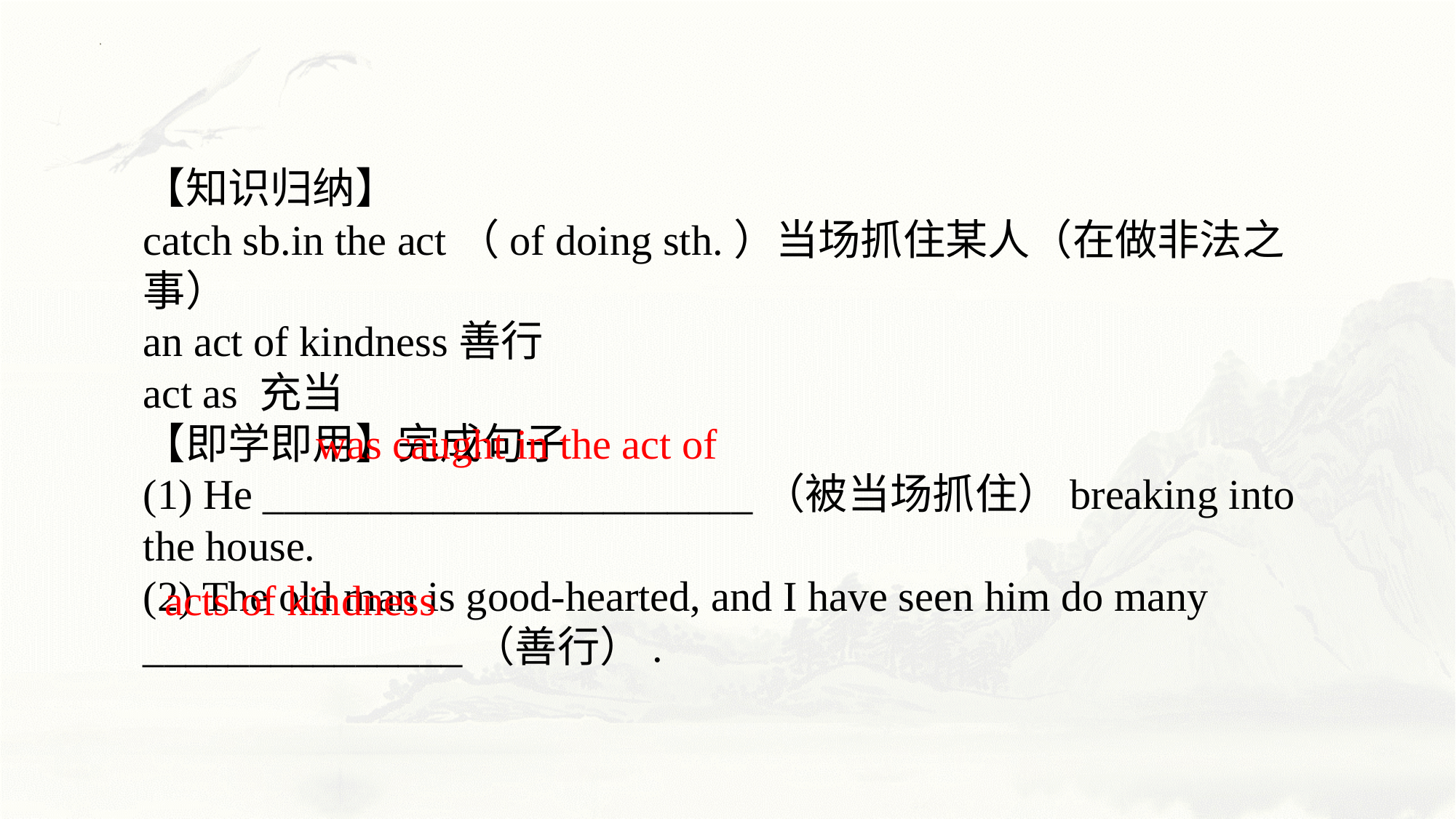

【知识归纳】
catch sb.in the act（of doing sth.）当场抓住某人（在做非法之事）
an act of kindness善行
act as 充当
【即学即用】完成句子
(1) He _______________________（被当场抓住）breaking into the house.
(2) The old man is good-hearted, and I have seen him do many _______________（善行）.
was caught in the act of
acts of kindness